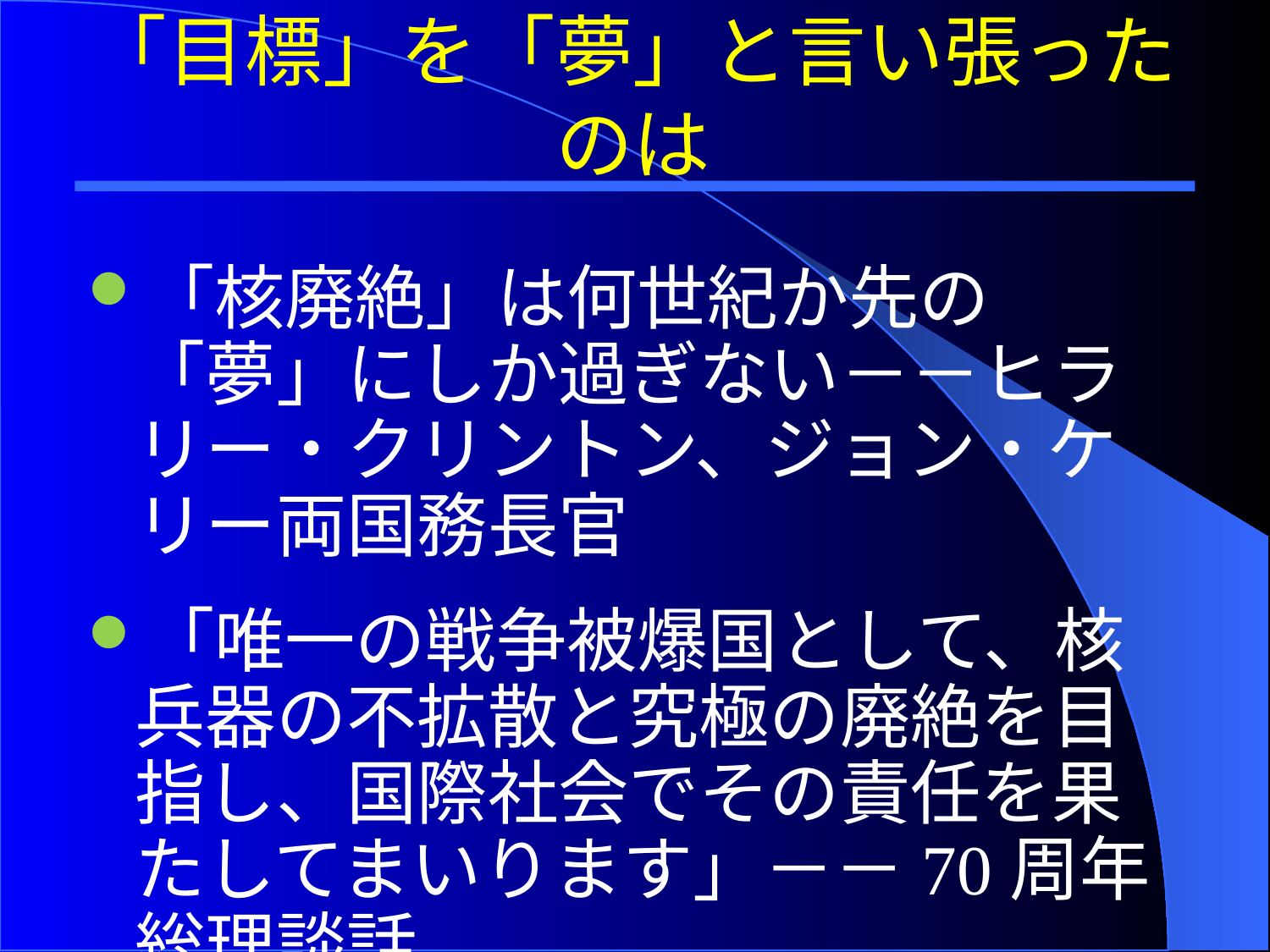

# 「目標」を「夢」と言い張ったのは

「核廃絶」は何世紀か先の「夢」にしか過ぎない－－ヒラリー・クリントン、ジョン・ケリー両国務長官

「唯一の戦争被爆国として、核兵器の不拡散と究極の廃絶を目指し、国際社会でその責任を果たしてまいります」－－70周年総理談話